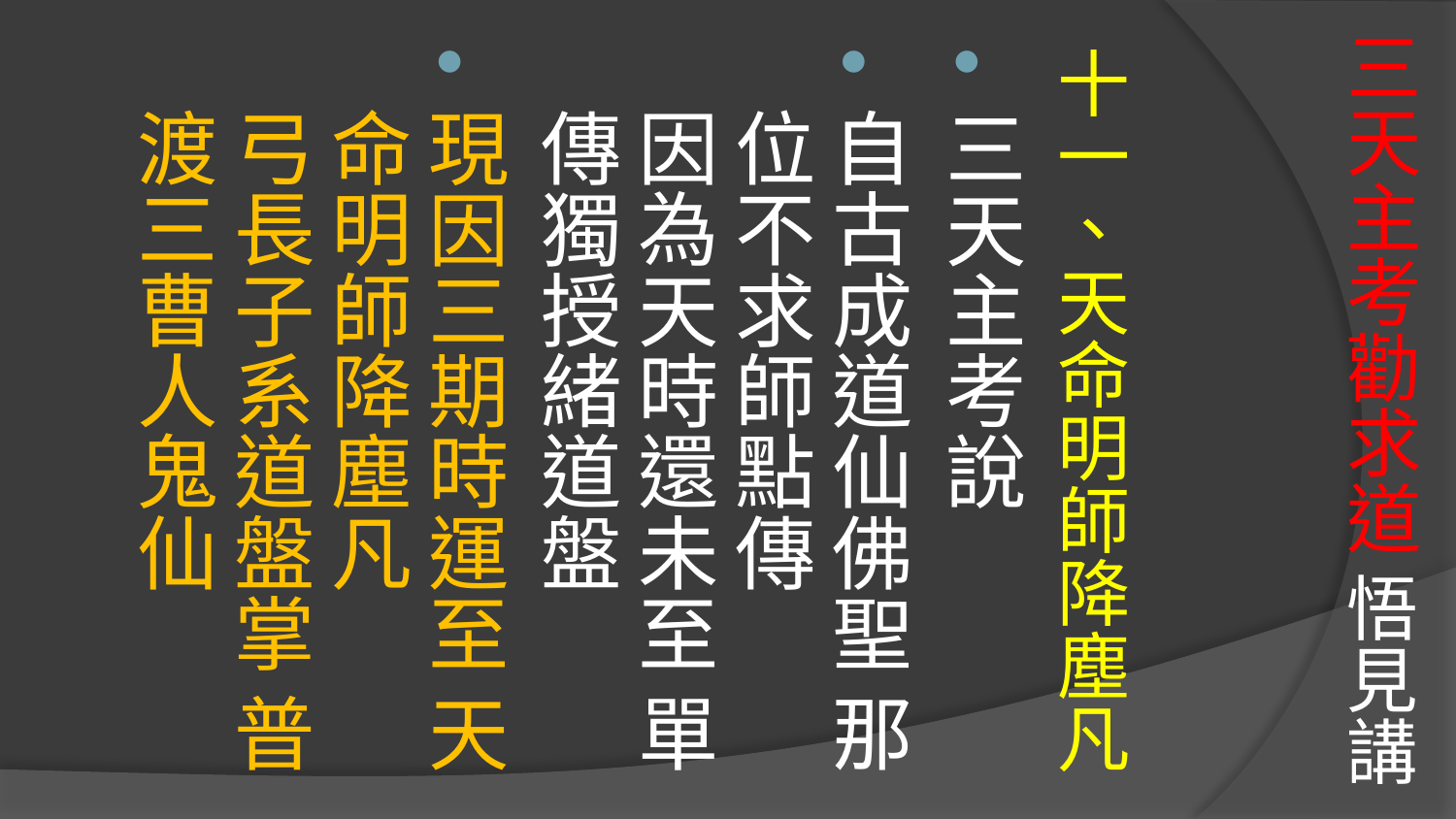

# 三天主考勸求道 悟見講
十一、天命明師降塵凡
三天主考說
自古成道仙佛聖 那位不求師點傳
因為天時還未至 單傳獨授緒道盤
現因三期時運至 天命明師降塵凡
弓長子系道盤掌 普渡三曹人鬼仙